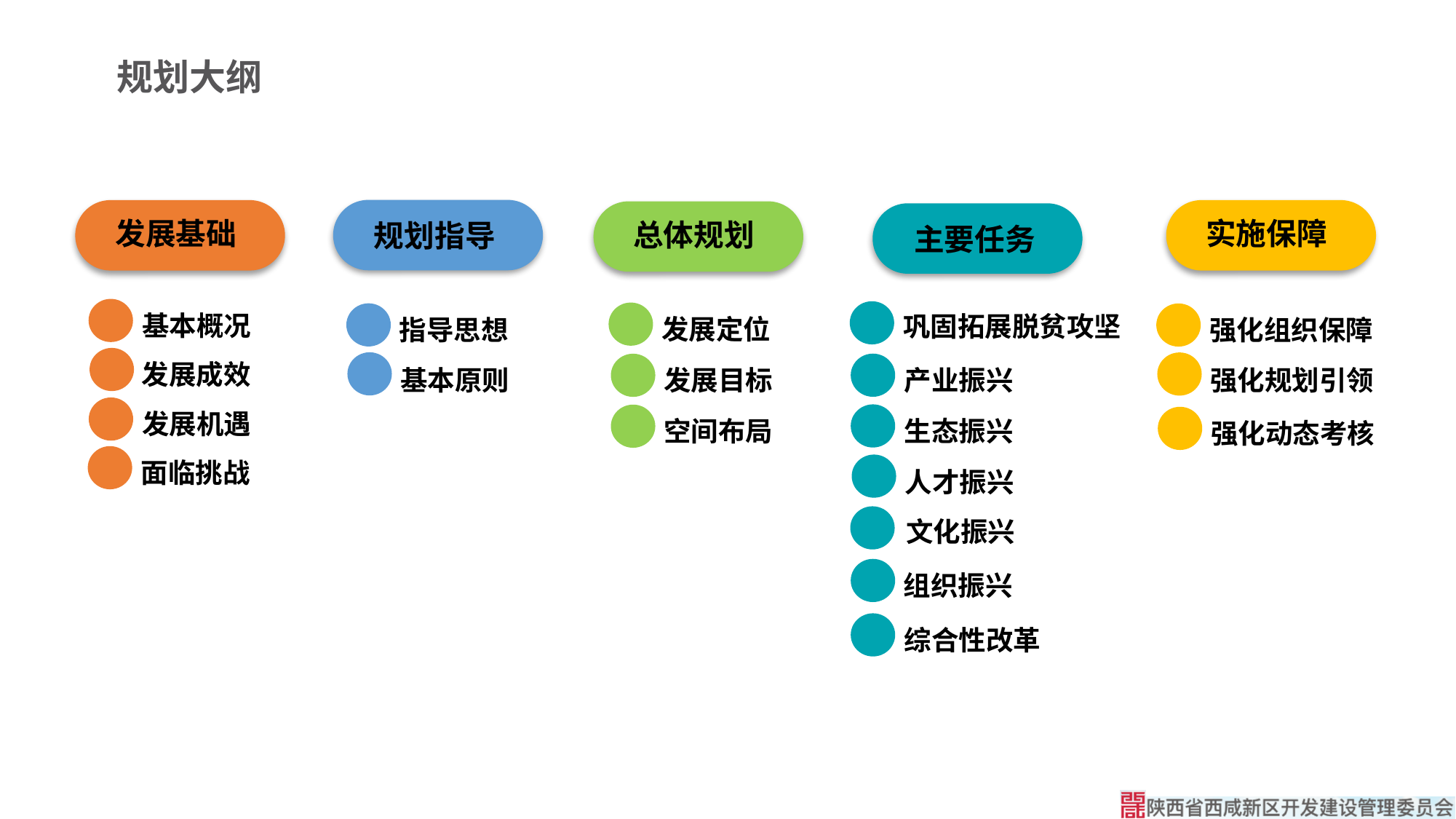

规划大纲

规划指导
指导思想

基本原则

发展基础
基本概况

发展成效

发展机遇

面临挑战

实施保障
强化组织保障

强化规划引领

强化动态考核

总体规划
发展定位

发展目标

空间布局

主要任务
巩固拓展脱贫攻坚

产业振兴

生态振兴

人才振兴

文化振兴

组织振兴

综合性改革